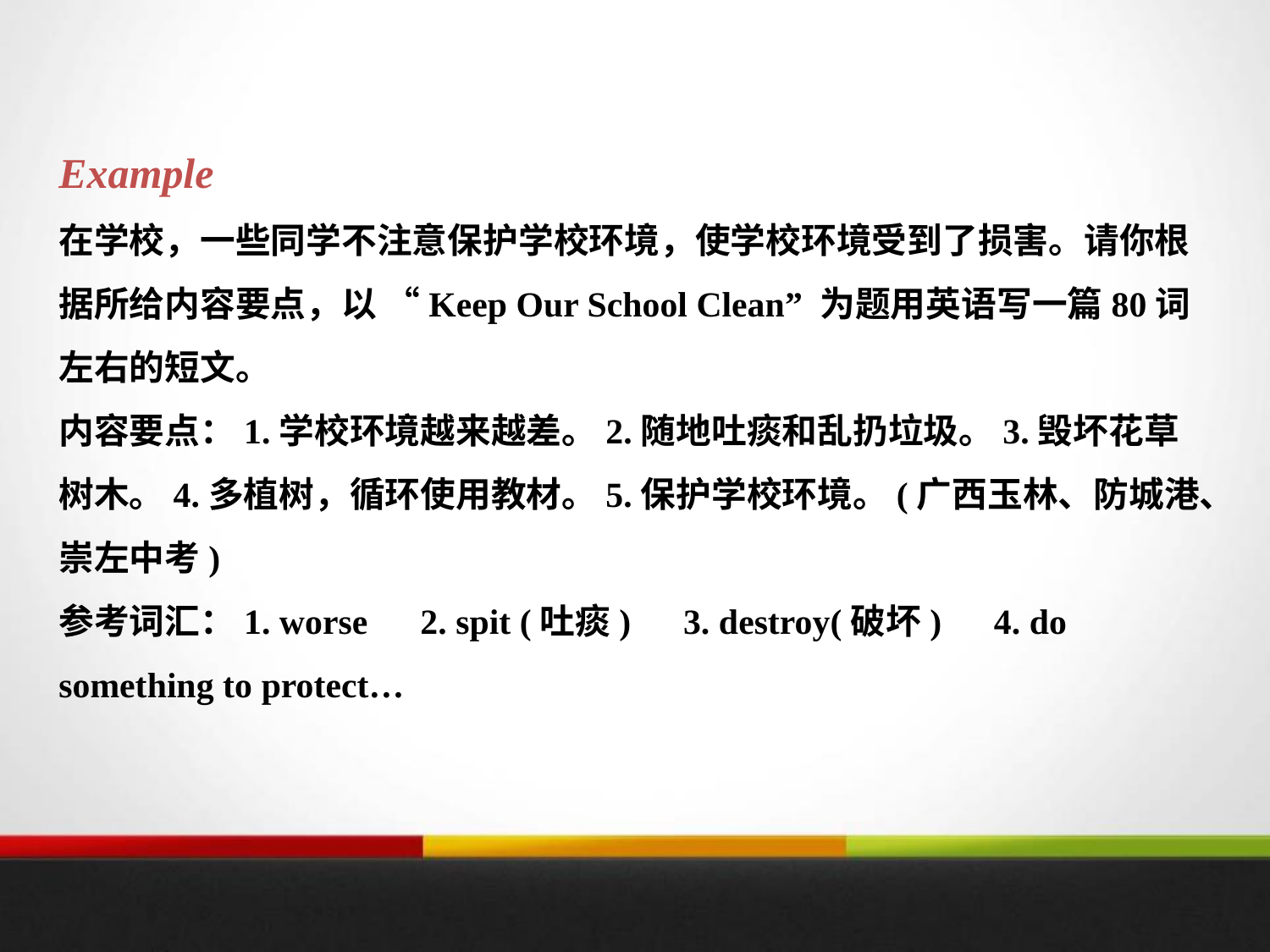

Example
在学校，一些同学不注意保护学校环境，使学校环境受到了损害。请你根据所给内容要点，以 “Keep Our School Clean” 为题用英语写一篇80词左右的短文。
内容要点：1.学校环境越来越差。2.随地吐痰和乱扔垃圾。3.毁坏花草树木。4.多植树，循环使用教材。5.保护学校环境。(广西玉林、防城港、崇左中考)
参考词汇：1. worse　2. spit (吐痰)　3. destroy(破坏)　4. do something to protect…